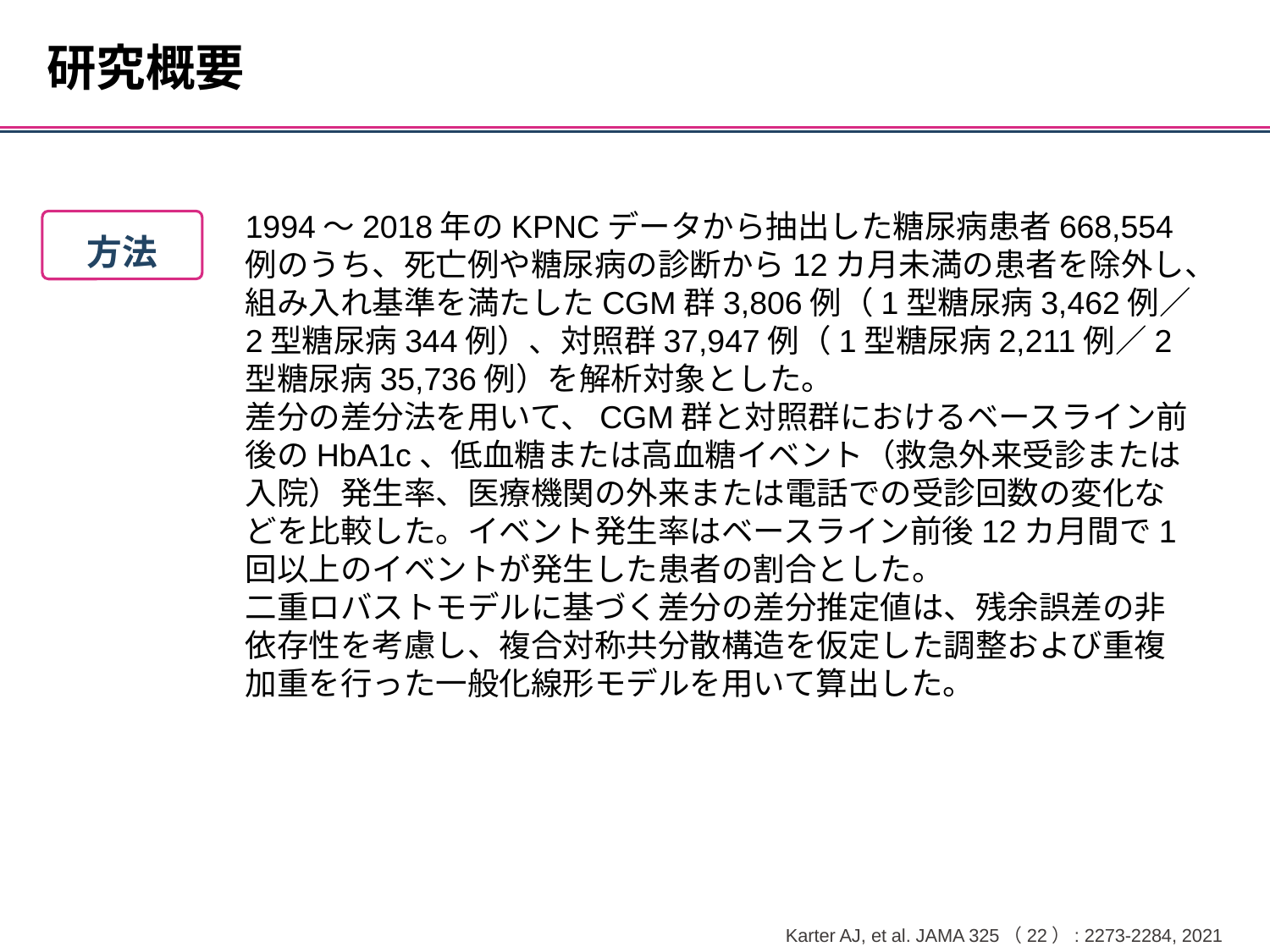

研究概要
1994～2018年のKPNCデータから抽出した糖尿病患者668,554例のうち、死亡例や糖尿病の診断から12カ月未満の患者を除外し、組み入れ基準を満たしたCGM群3,806例（1型糖尿病3,462例／2型糖尿病344例）、対照群37,947例（1型糖尿病2,211例／2型糖尿病35,736例）を解析対象とした。
差分の差分法を用いて、CGM群と対照群におけるベースライン前後のHbA1c、低血糖または高血糖イベント（救急外来受診または入院）発生率、医療機関の外来または電話での受診回数の変化などを比較した。イベント発生率はベースライン前後12カ月間で1回以上のイベントが発生した患者の割合とした。
二重ロバストモデルに基づく差分の差分推定値は、残余誤差の非依存性を考慮し、複合対称共分散構造を仮定した調整および重複加重を行った一般化線形モデルを用いて算出した。

方法
Karter AJ, et al. JAMA 325（22）: 2273-2284, 2021